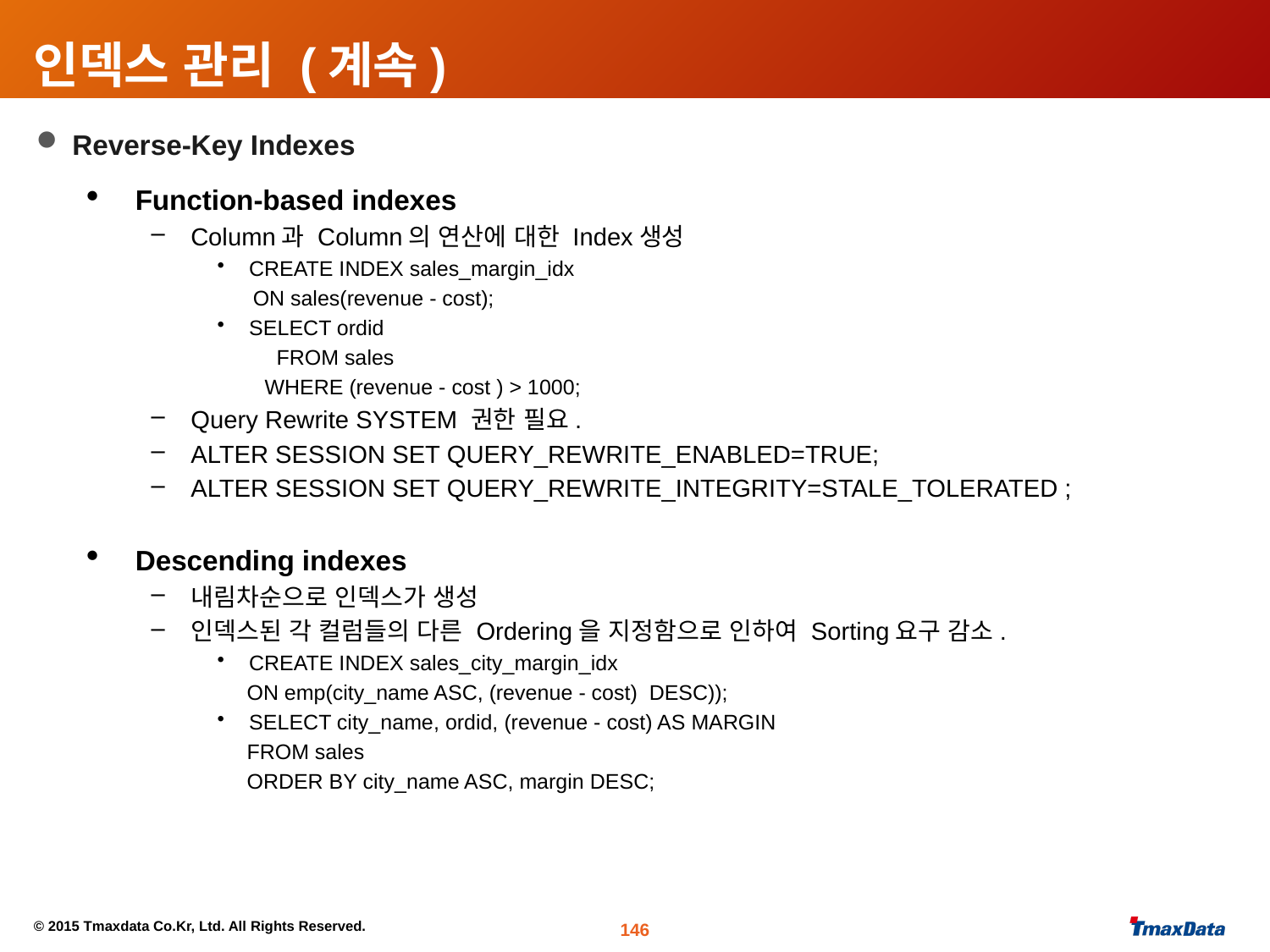

# 인덱스 관리 (계속)
 Reverse-Key Indexes
Function-based indexes
Column과 Column의 연산에 대한 Index생성
CREATE INDEX sales_margin_idx
      ON sales(revenue - cost);
SELECT ordid
          FROM sales
        WHERE (revenue - cost ) > 1000;
Query Rewrite SYSTEM 권한 필요.
ALTER SESSION SET QUERY_REWRITE_ENABLED=TRUE;
ALTER SESSION SET QUERY_REWRITE_INTEGRITY=STALE_TOLERATED ;

Descending indexes
내림차순으로 인덱스가 생성
인덱스된 각 컬럼들의 다른 Ordering을 지정함으로 인하여 Sorting요구 감소.
CREATE INDEX sales_city_margin_idx
     ON emp(city_name ASC, (revenue - cost)  DESC));
SELECT city_name, ordid, (revenue - cost) AS MARGIN
     FROM sales
     ORDER BY city_name ASC, margin DESC;